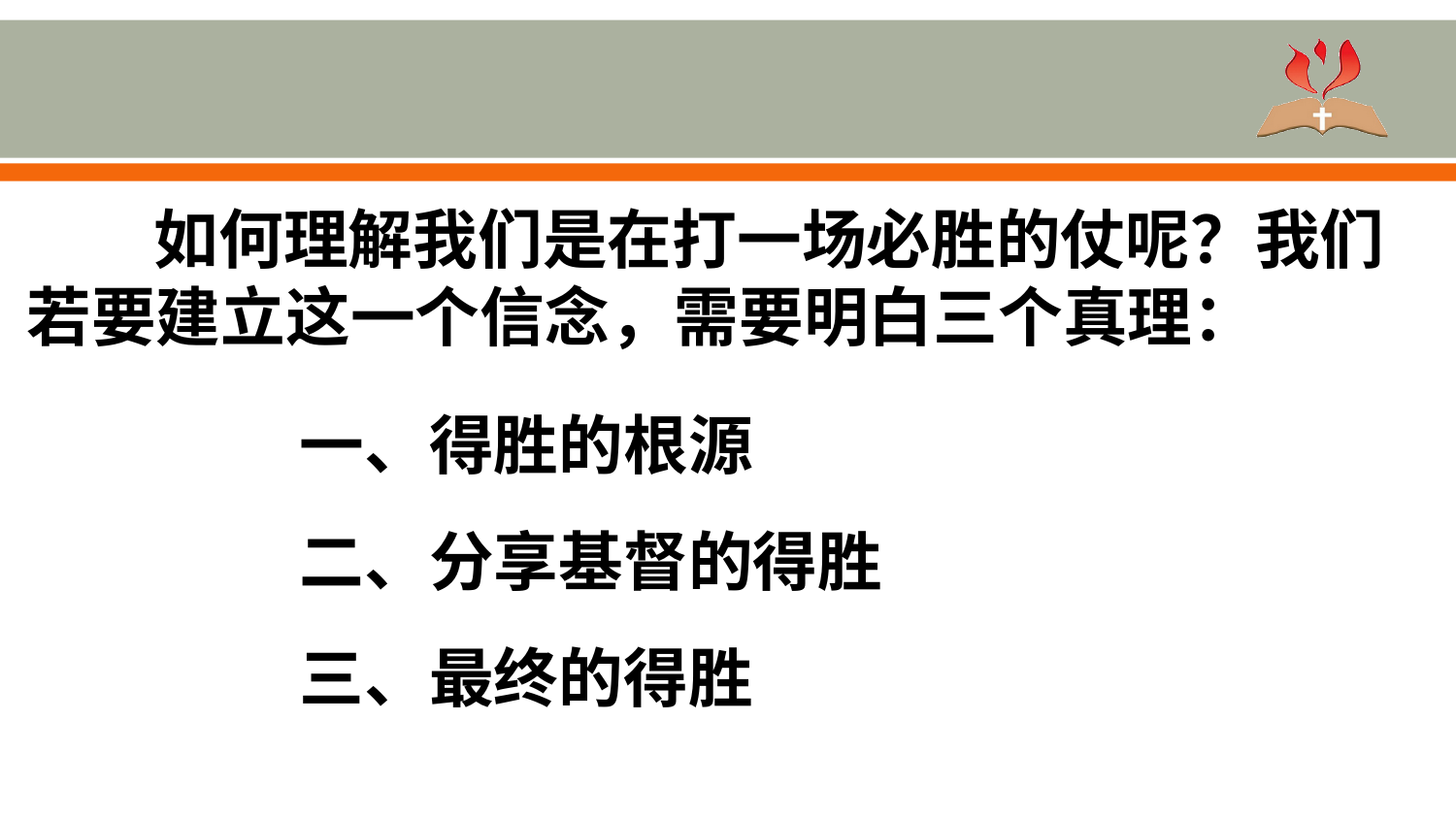

如何理解我们是在打一场必胜的仗呢？我们若要建立这一个信念，需要明白三个真理：
一、得胜的根源
二、分享基督的得胜
三、最终的得胜

2